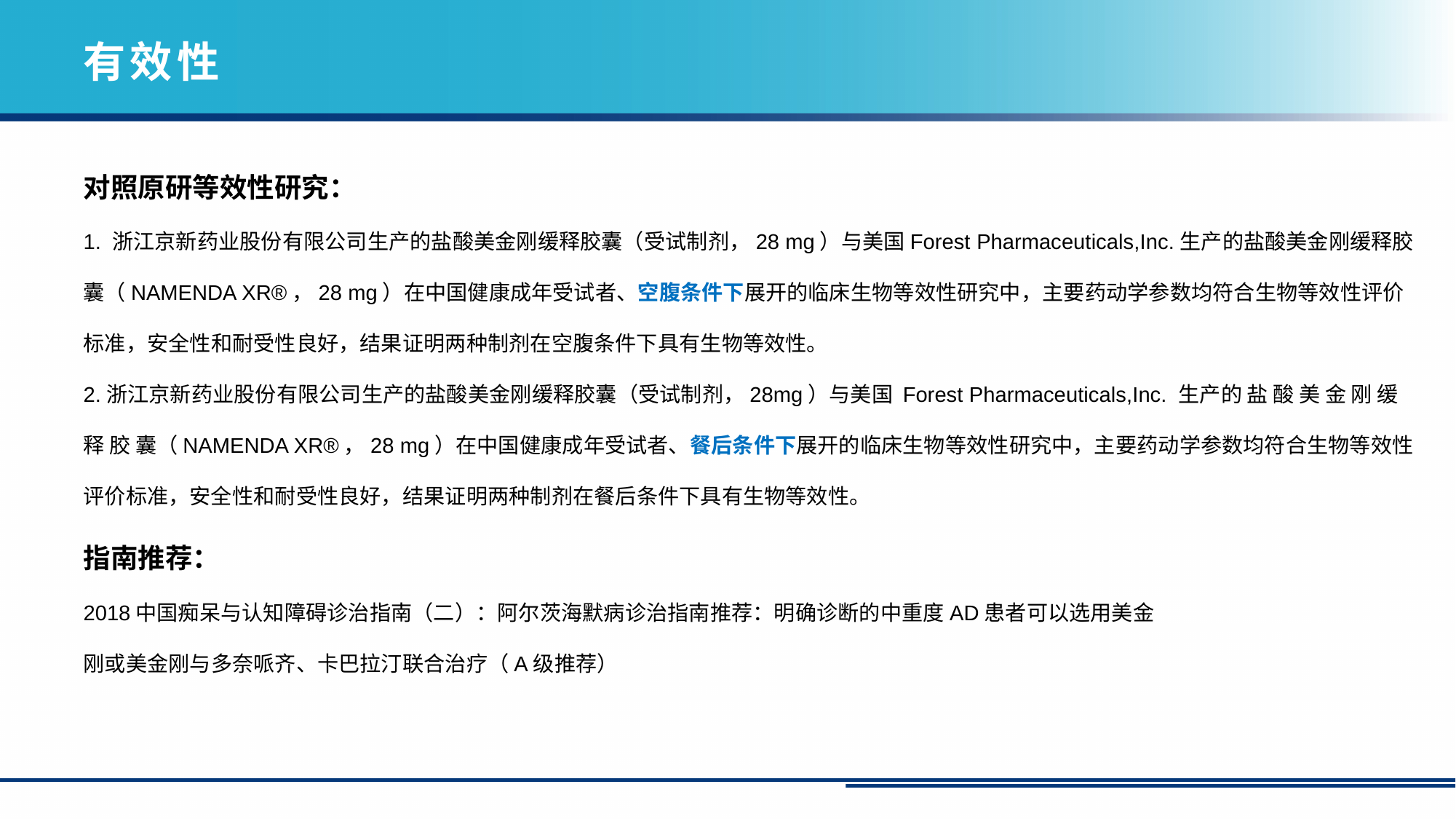

# 有效性
对照原研等效性研究：
1. 浙江京新药业股份有限公司生产的盐酸美金刚缓释胶囊（受试制剂，28 mg）与美国Forest Pharmaceuticals,Inc.生产的盐酸美金刚缓释胶囊（NAMENDA XR®，28 mg）在中国健康成年受试者、空腹条件下展开的临床生物等效性研究中，主要药动学参数均符合生物等效性评价标准，安全性和耐受性良好，结果证明两种制剂在空腹条件下具有生物等效性。
2.浙江京新药业股份有限公司生产的盐酸美金刚缓释胶囊（受试制剂，28mg）与美国 Forest Pharmaceuticals,Inc. 生产的 盐 酸 美 金 刚 缓 释 胶 囊（NAMENDA XR®，28 mg）在中国健康成年受试者、餐后条件下展开的临床生物等效性研究中，主要药动学参数均符合生物等效性评价标准，安全性和耐受性良好，结果证明两种制剂在餐后条件下具有生物等效性。
指南推荐：
2018中国痴呆与认知障碍诊治指南（二）：阿尔茨海默病诊治指南推荐：明确诊断的中重度AD患者可以选用美金
刚或美金刚与多奈哌齐、卡巴拉汀联合治疗（A级推荐）